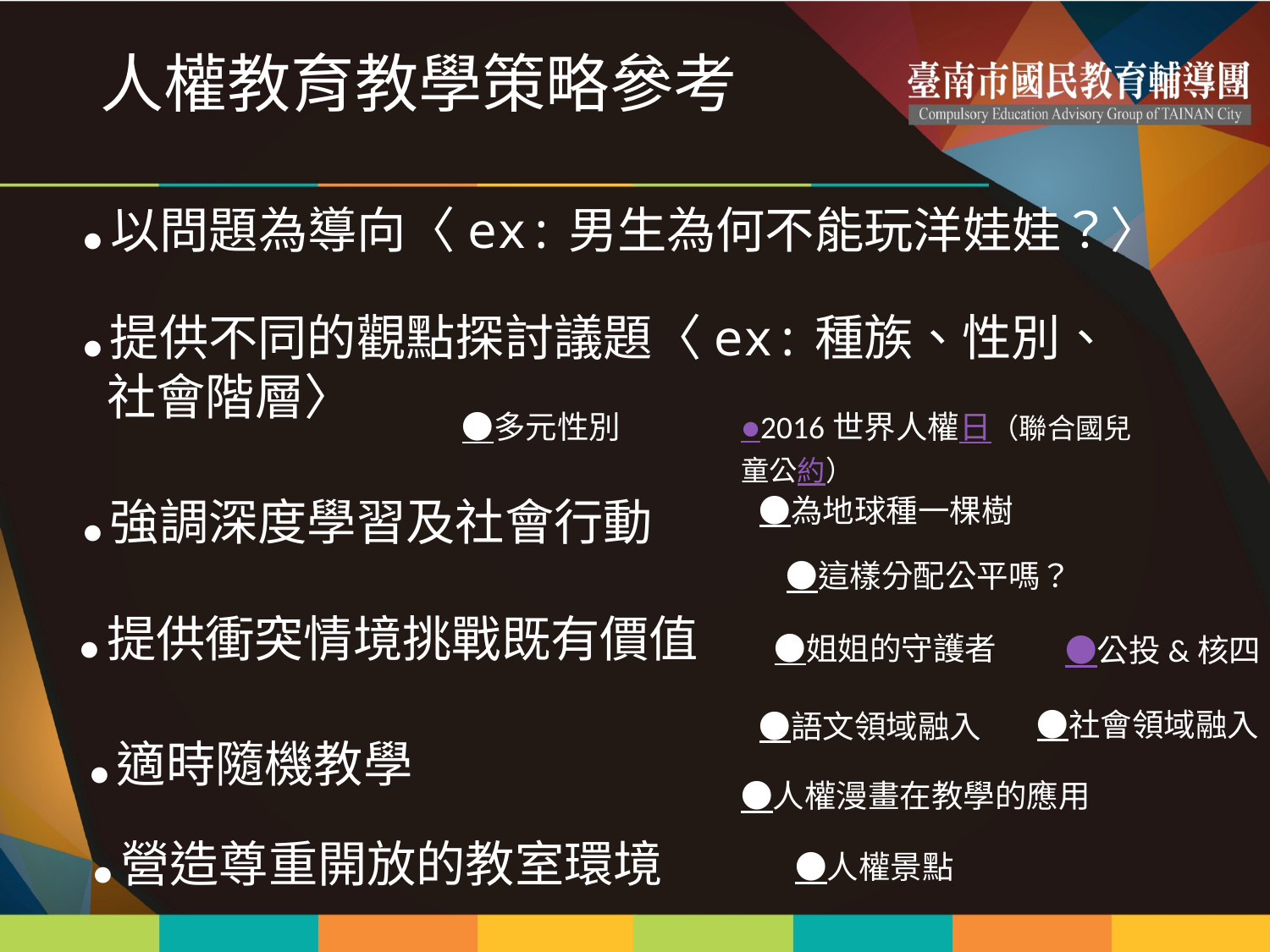

# 人權教育教學策略參考
● 以問題為導向〈ex:男生為何不能玩洋娃娃？〉
● 提供不同的觀點探討議題〈ex:種族、性別、
 社會階層〉
●多元性別
●2016世界人權日（聯合國兒童公約）
● 強調深度學習及社會行動
●為地球種一棵樹
●這樣分配公平嗎？
● 提供衝突情境挑戰既有價值
●姐姐的守護者
●公投&核四
●社會領域融入
●語文領域融入
● 適時隨機教學
●人權漫畫在教學的應用
● 營造尊重開放的教室環境
●人權景點